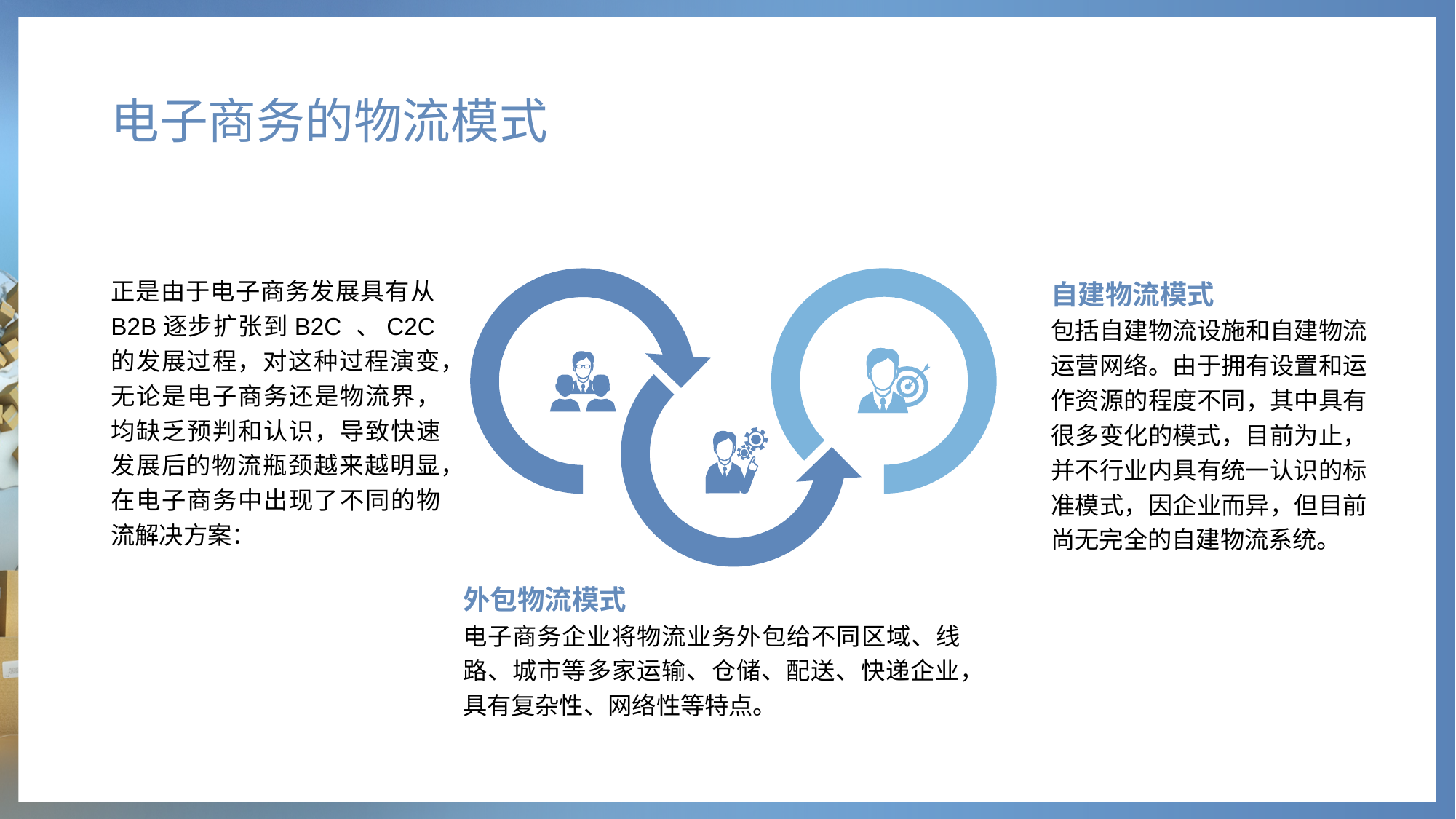

# 电子商务的物流模式

正是由于电子商务发展具有从B2B逐步扩张到B2C 、C2C的发展过程，对这种过程演变，无论是电子商务还是物流界，均缺乏预判和认识，导致快速发展后的物流瓶颈越来越明显，在电子商务中出现了不同的物流解决方案：

自建物流模式
包括自建物流设施和自建物流运营网络。由于拥有设置和运作资源的程度不同，其中具有很多变化的模式，目前为止，并不行业内具有统一认识的标准模式，因企业而异，但目前尚无完全的自建物流系统。
外包物流模式
电子商务企业将物流业务外包给不同区域、线路、城市等多家运输、仓储、配送、快递企业，具有复杂性、网络性等特点。